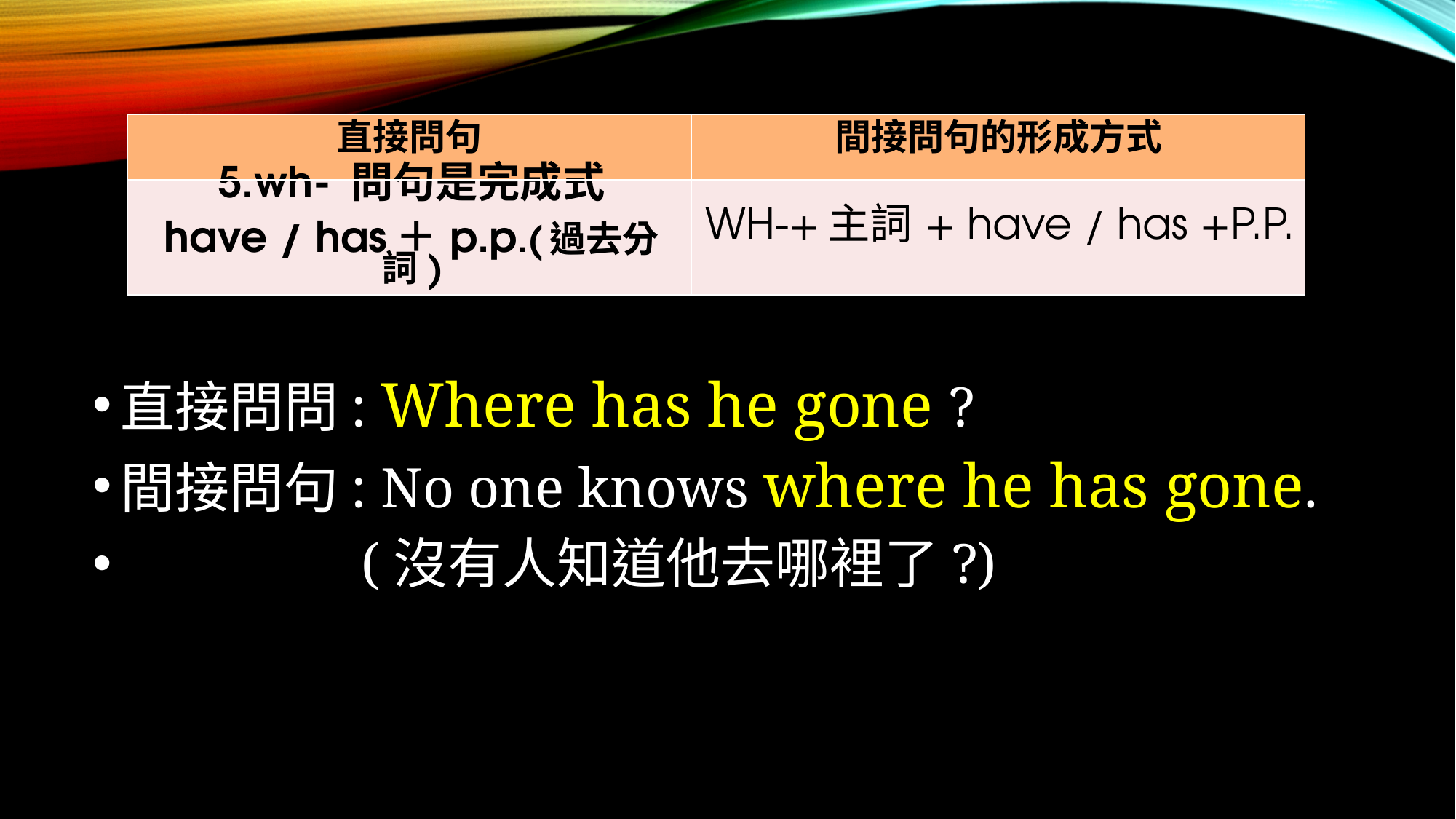

| 直接問句 | 間接問句的形成方式 |
| --- | --- |
| 5.wh- 問句是完成式 have / has＋p.p.(過去分詞) | WH-+主詞+ have / has +P.P. |

直接問問: Where has he gone ?
間接問句: No one knows where he has gone.
                 (沒有人知道他去哪裡了?)